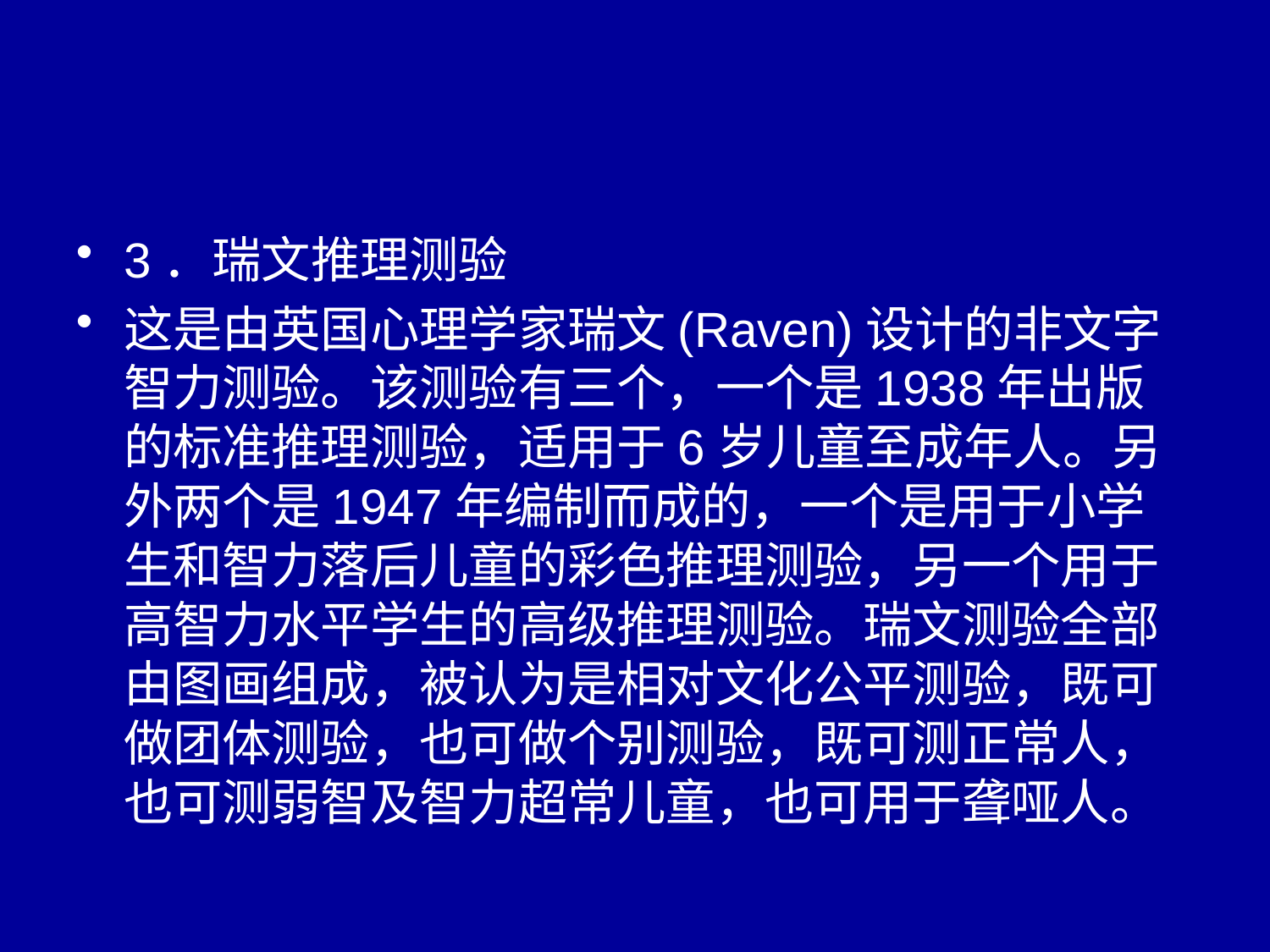

3．瑞文推理测验
这是由英国心理学家瑞文(Raven)设计的非文字智力测验。该测验有三个，一个是1938年出版的标准推理测验，适用于6岁儿童至成年人。另外两个是1947年编制而成的，一个是用于小学生和智力落后儿童的彩色推理测验，另一个用于高智力水平学生的高级推理测验。瑞文测验全部由图画组成，被认为是相对文化公平测验，既可做团体测验，也可做个别测验，既可测正常人，也可测弱智及智力超常儿童，也可用于聋哑人。